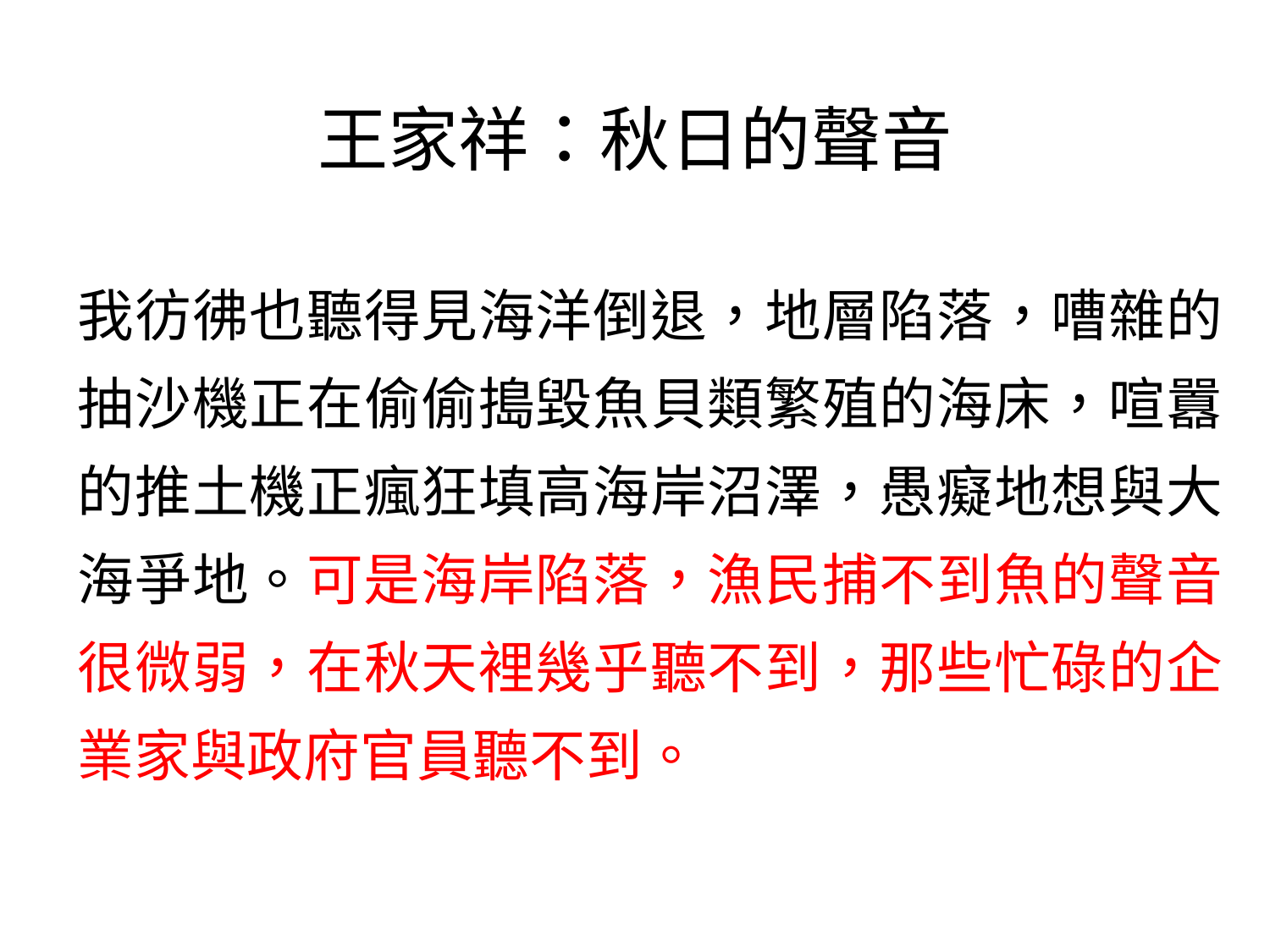

# 王家祥：秋日的聲音
我彷彿也聽得見海洋倒退，地層陷落，嘈雜的抽沙機正在偷偷搗毀魚貝類繁殖的海床，喧囂的推土機正瘋狂填高海岸沼澤，愚癡地想與大海爭地。可是海岸陷落，漁民捕不到魚的聲音很微弱，在秋天裡幾乎聽不到，那些忙碌的企業家與政府官員聽不到。